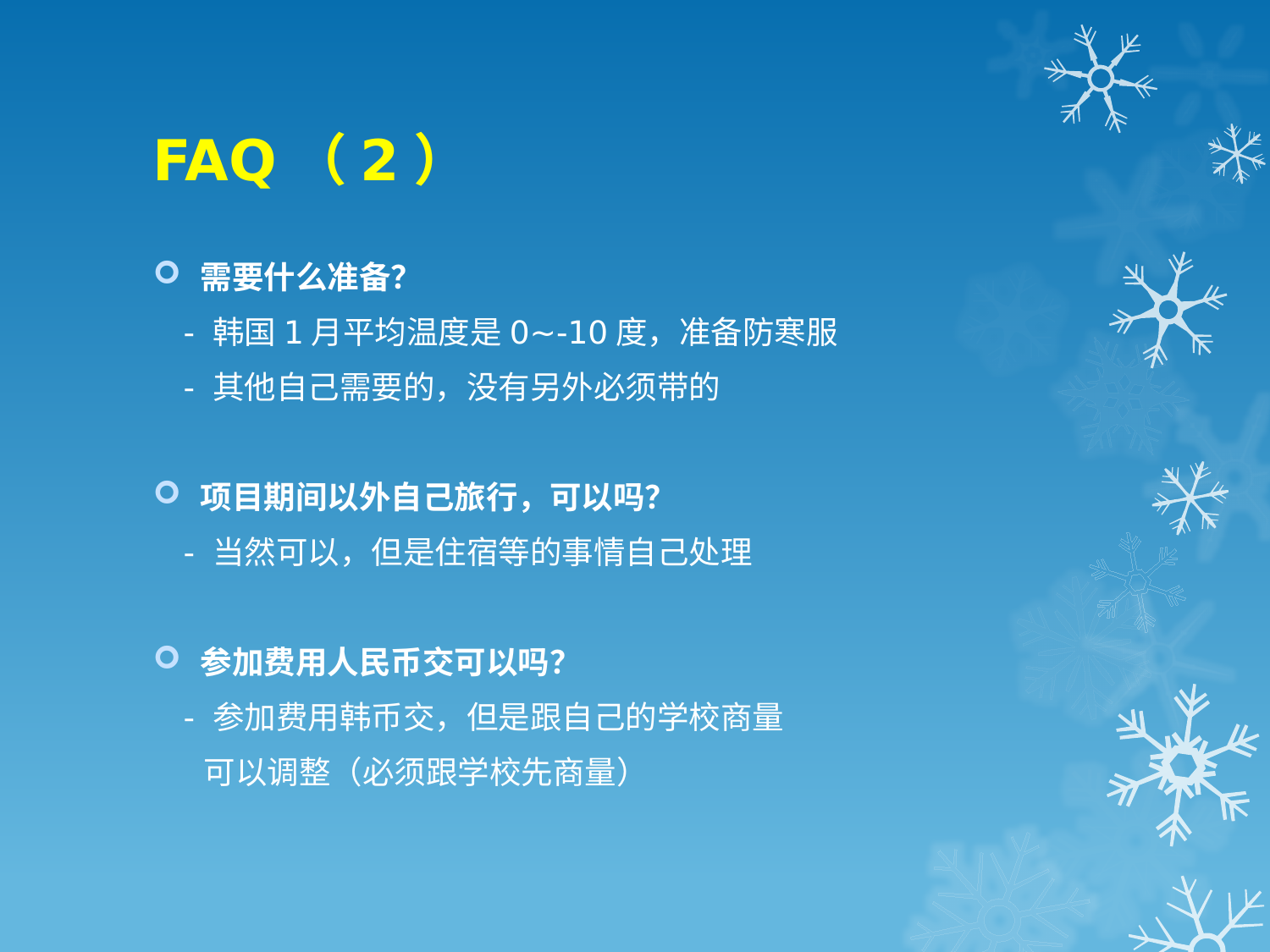

# FAQ（2）
需要什么准备？
   - 韩国1月平均温度是0~-10度，准备防寒服
   - 其他自己需要的，没有另外必须带的

项目期间以外自己旅行，可以吗？
   - 当然可以，但是住宿等的事情自己处理

参加费用人民币交可以吗？
   - 参加费用韩币交，但是跟自己的学校商量
      可以调整（必须跟学校先商量）